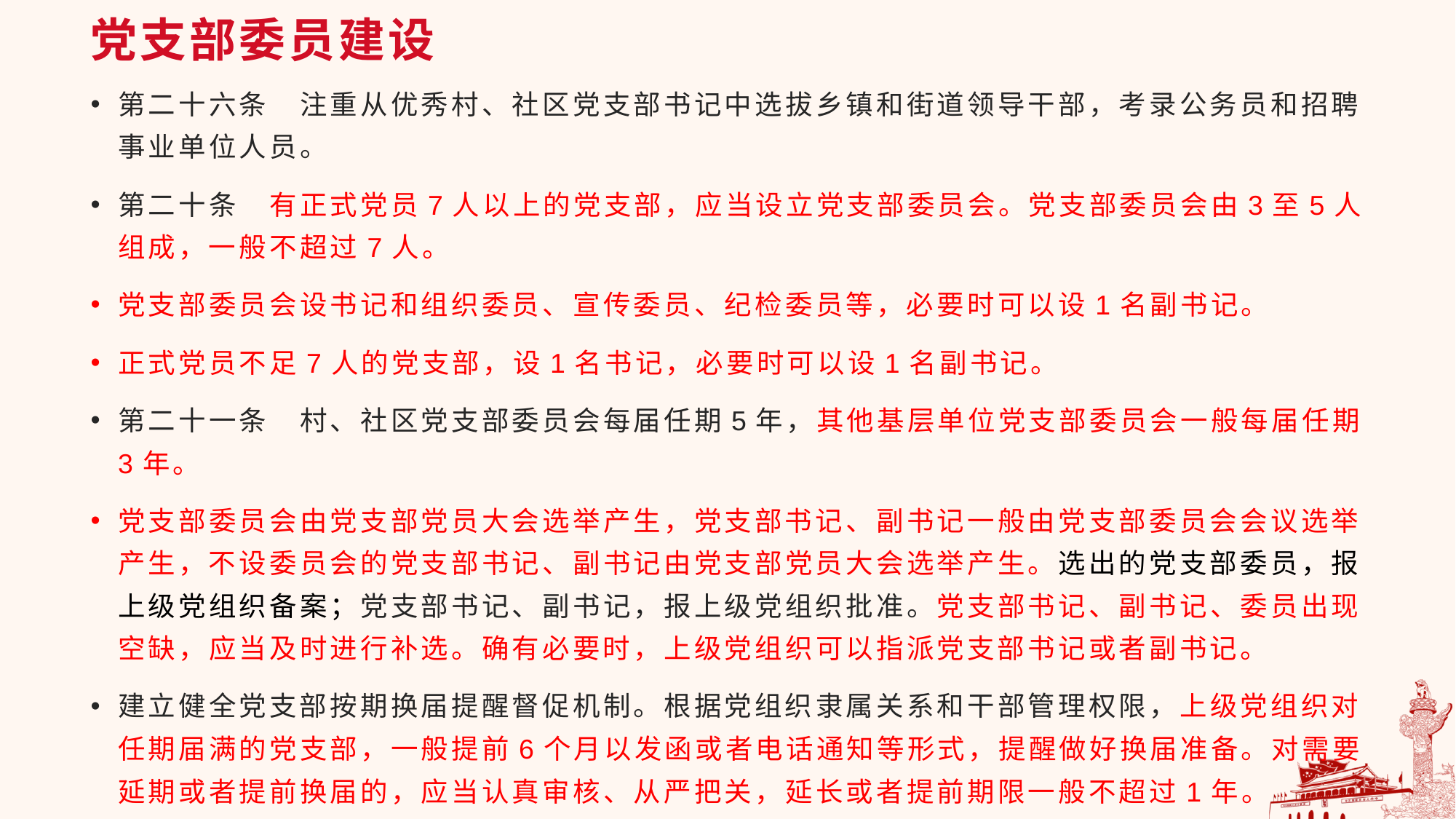

# 党支部委员建设
第二十六条　注重从优秀村、社区党支部书记中选拔乡镇和街道领导干部，考录公务员和招聘事业单位人员。
第二十条　有正式党员7人以上的党支部，应当设立党支部委员会。党支部委员会由3至5人组成，一般不超过7人。
党支部委员会设书记和组织委员、宣传委员、纪检委员等，必要时可以设1名副书记。
正式党员不足7人的党支部，设1名书记，必要时可以设1名副书记。
第二十一条　村、社区党支部委员会每届任期5年，其他基层单位党支部委员会一般每届任期3年。
党支部委员会由党支部党员大会选举产生，党支部书记、副书记一般由党支部委员会会议选举产生，不设委员会的党支部书记、副书记由党支部党员大会选举产生。选出的党支部委员，报上级党组织备案；党支部书记、副书记，报上级党组织批准。党支部书记、副书记、委员出现空缺，应当及时进行补选。确有必要时，上级党组织可以指派党支部书记或者副书记。
建立健全党支部按期换届提醒督促机制。根据党组织隶属关系和干部管理权限，上级党组织对任期届满的党支部，一般提前6个月以发函或者电话通知等形式，提醒做好换届准备。对需要延期或者提前换届的，应当认真审核、从严把关，延长或者提前期限一般不超过1年。